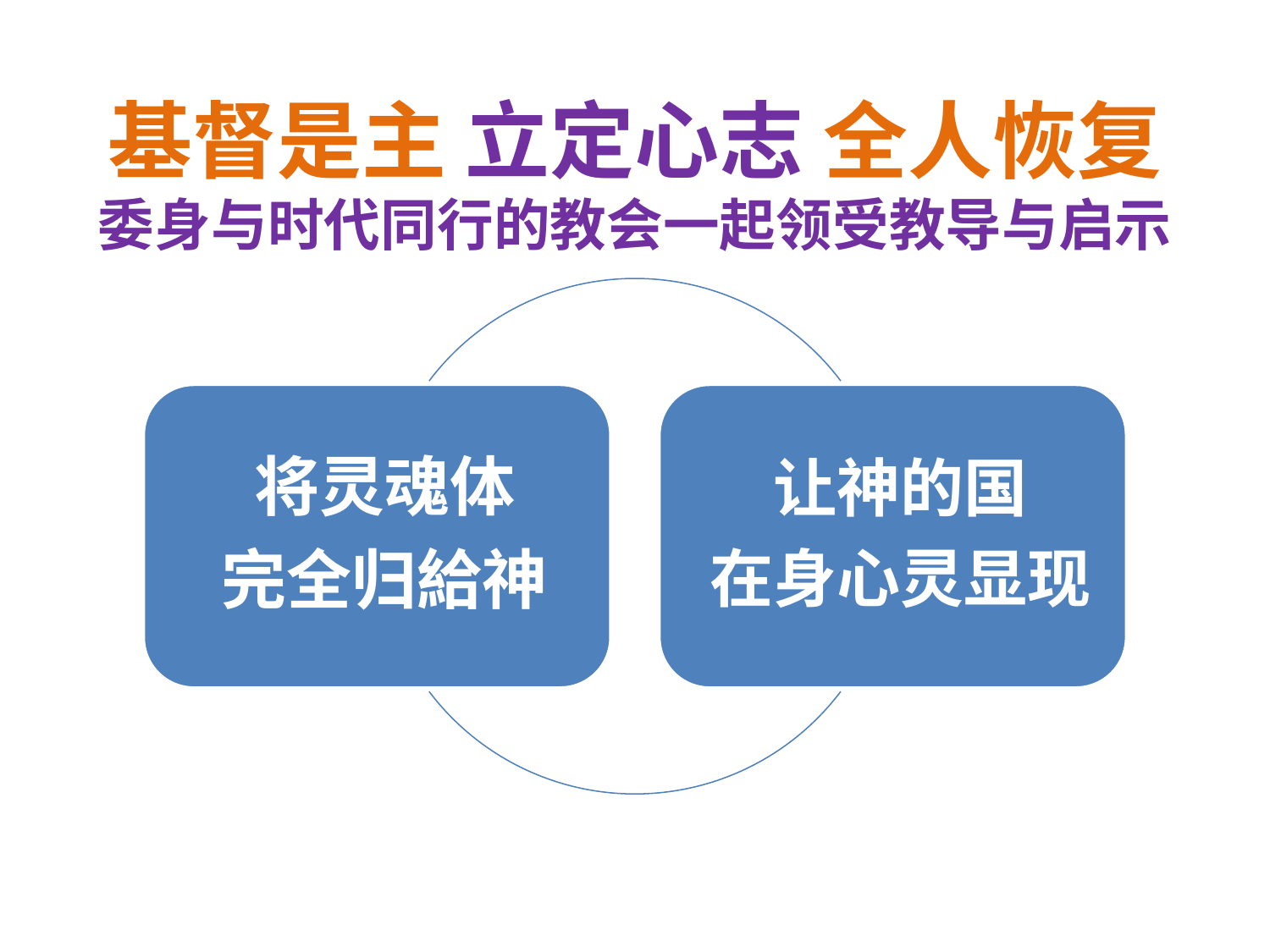

# 基督是主 立定心志 全人恢复 委身与时代同行的教会一起领受教导与启示 与时代同行的教会 一起领受教导与启示
将灵魂体
完全归給神
让神的国
在身心灵显现